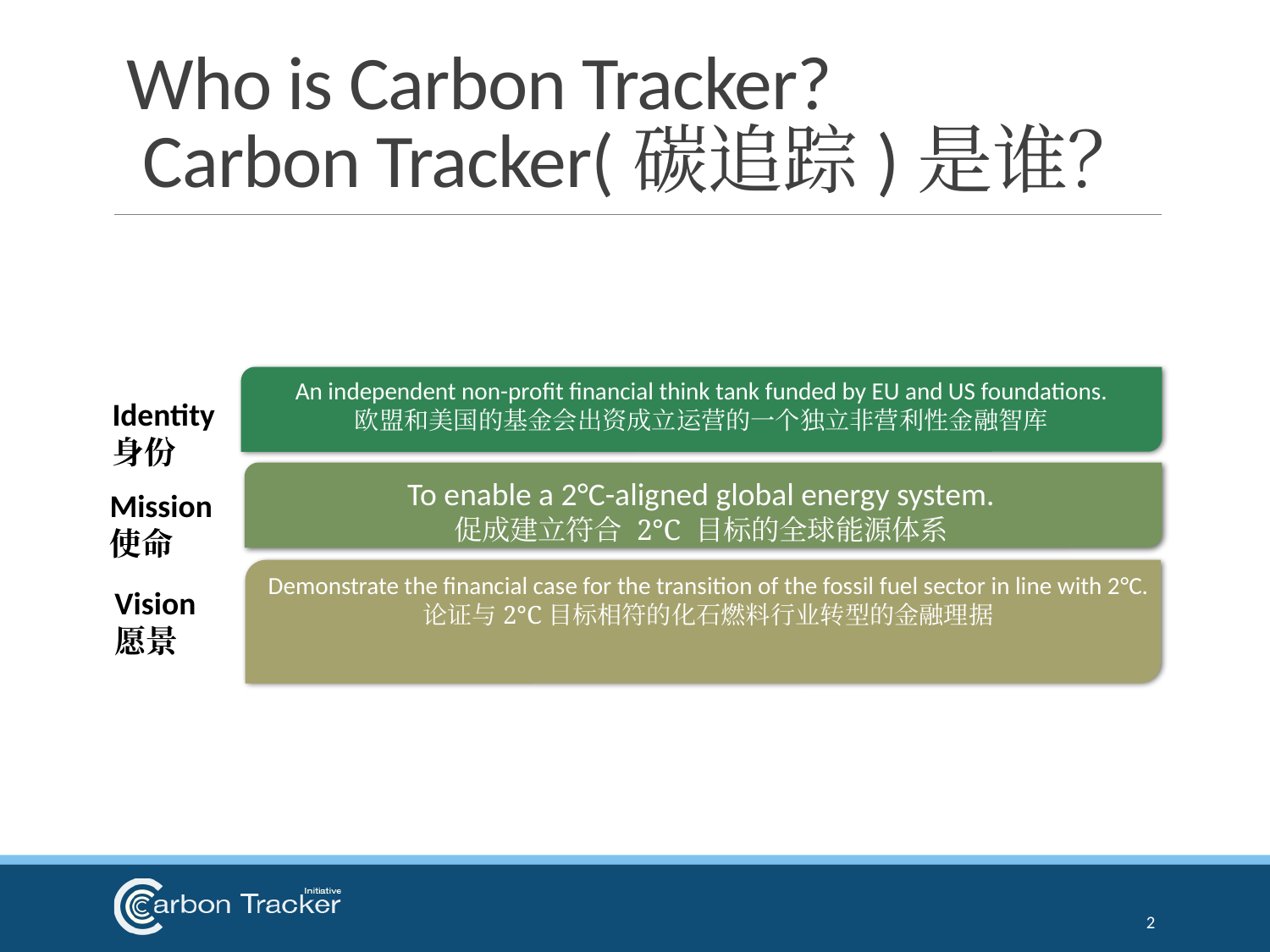

# Who is Carbon Tracker? Carbon Tracker(碳追踪)是谁？

An independent non-profit financial think tank funded by EU and US foundations.
欧盟和美国的基金会出资成立运营的一个独立非营利性金融智库
Identity
身份

To enable a 2°C-aligned global energy system.
促成建立符合 2°C 目标的全球能源体系
Mission
使命

Demonstrate the financial case for the transition of the fossil fuel sector in line with 2°C.
论证与2°C目标相符的化石燃料行业转型的金融理据
Vision
愿景
2